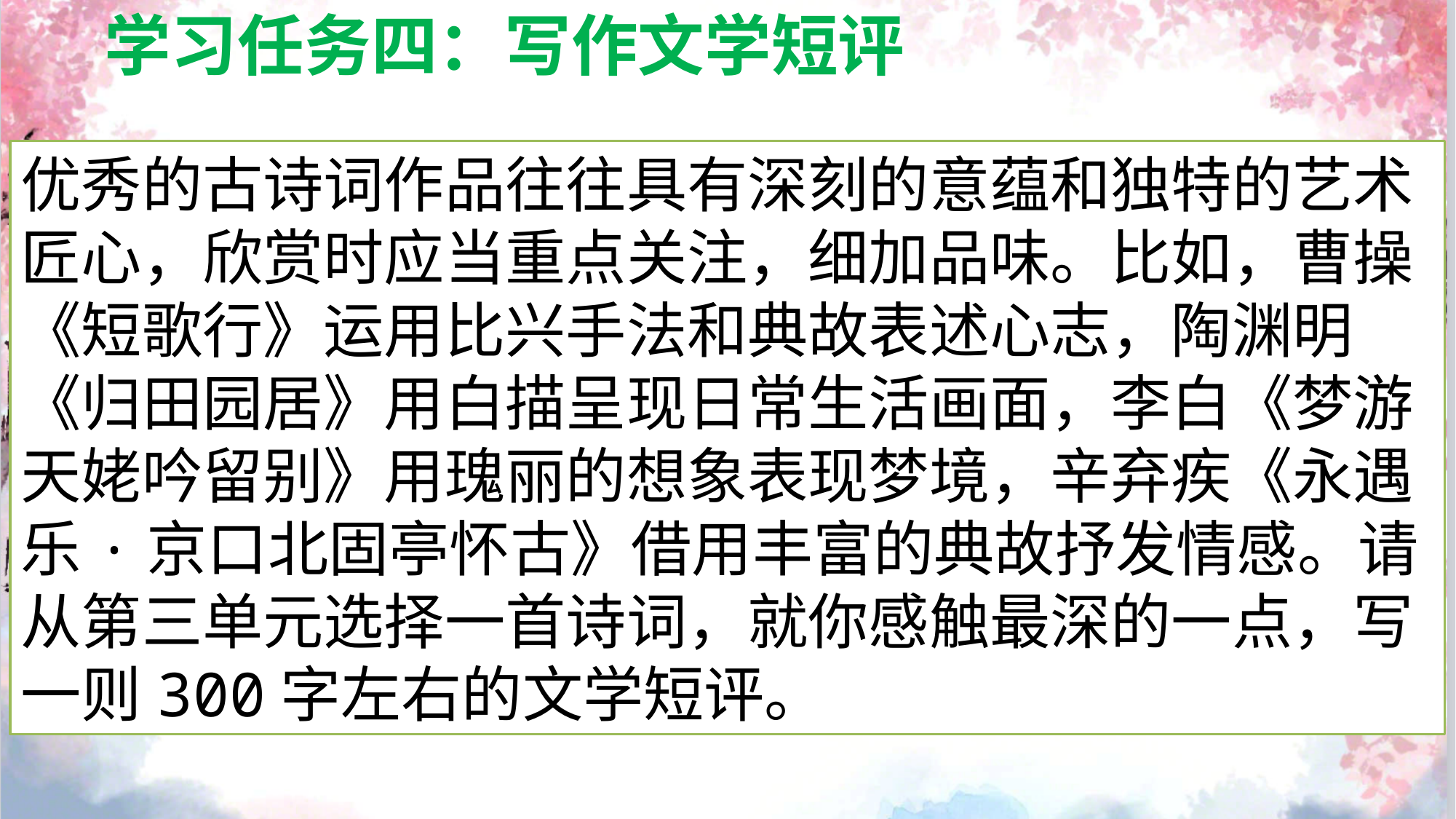

# 学习任务四：写作文学短评
优秀的古诗词作品往往具有深刻的意蕴和独特的艺术匠心，欣赏时应当重点关注，细加品味。比如，曹操《短歌行》运用比兴手法和典故表述心志，陶渊明《归田园居》用白描呈现日常生活画面，李白《梦游天姥吟留别》用瑰丽的想象表现梦境，辛弃疾《永遇乐·京口北固亭怀古》借用丰富的典故抒发情感。请从第三单元选择一首诗词，就你感触最深的一点，写一则300字左右的文学短评。